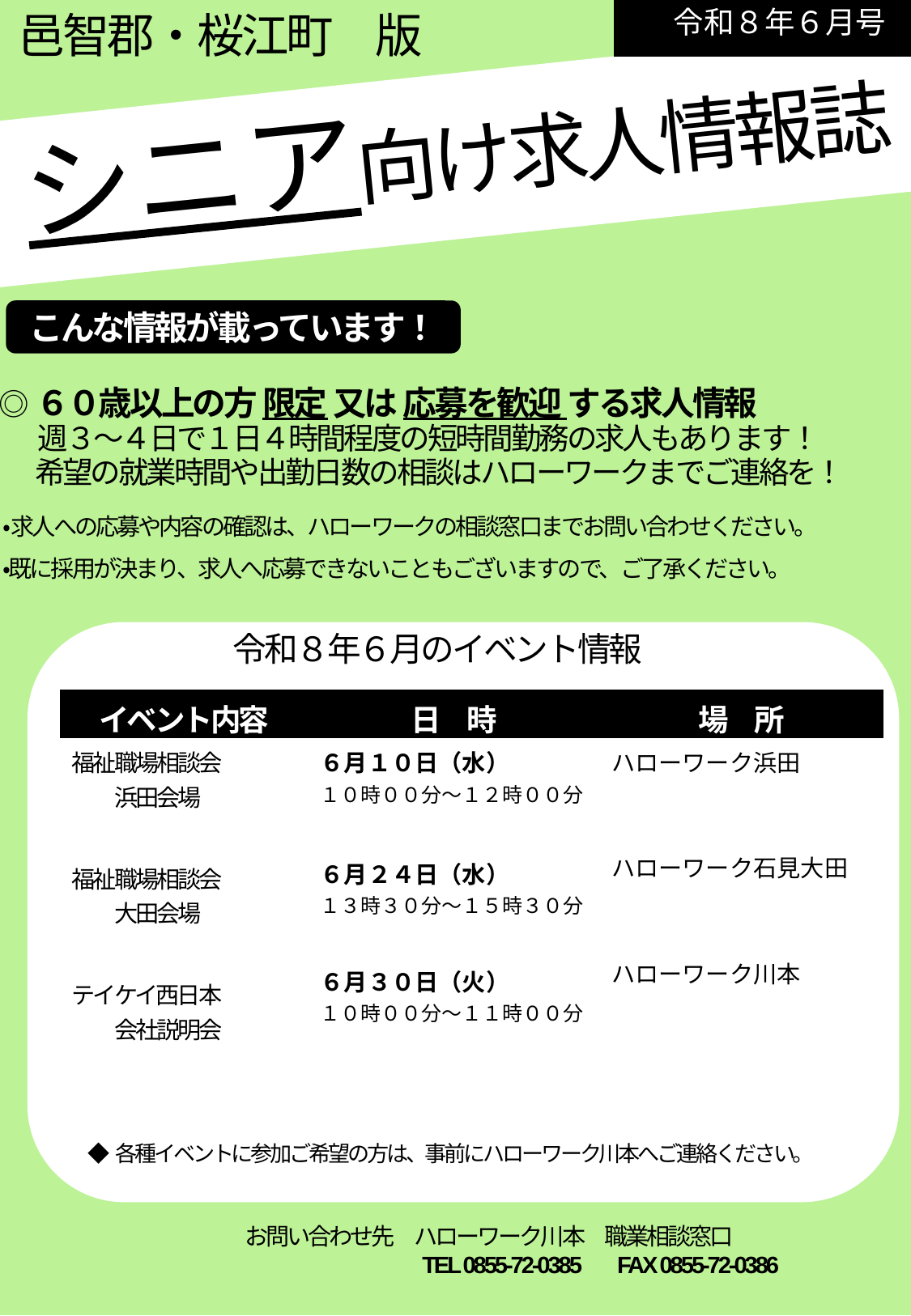

邑智郡・桜江町　版

シニア向け求人情報誌

令和８年６月号
こんな情報が載っています！
◎６０歳以上の方 限定 又は 応募を歓迎 する求人情報
　     週３～４日で１日４時間程度の短時間勤務の求人もあります！
　  希望の就業時間や出勤日数の相談はハローワークまでご連絡を！
・求人への応募や内容の確認は、ハローワークの相談窓口までお問い合わせください。
・既に採用が決まり、求人へ応募できないこともございますので、ご了承ください。

　　令和８年６月のイベント情報

◆各種イベントに参加ご希望の方は、事前にハローワーク川本へご連絡ください。
| イベント内容 | 日　時 | 場　所 |
| --- | --- | --- |
| 福祉職場相談会 　　浜田会場 福祉職場相談会 　　大田会場 テイケイ西日本 　　会社説明会 | ６月１０日（水） １０時００分～１２時００分 ６月２４日（水） １３時３０分～１５時３０分 ６月３０日（火） １０時００分～１１時００分 | ハローワーク浜田 ハローワーク石見大田 ハローワーク川本 |
|  |  |  |
|  |  |  |
お問い合わせ先　ハローワーク川本　職業相談窓口
　　　　　　　　TEL 0855-72-0385　FAX 0855-72-0386